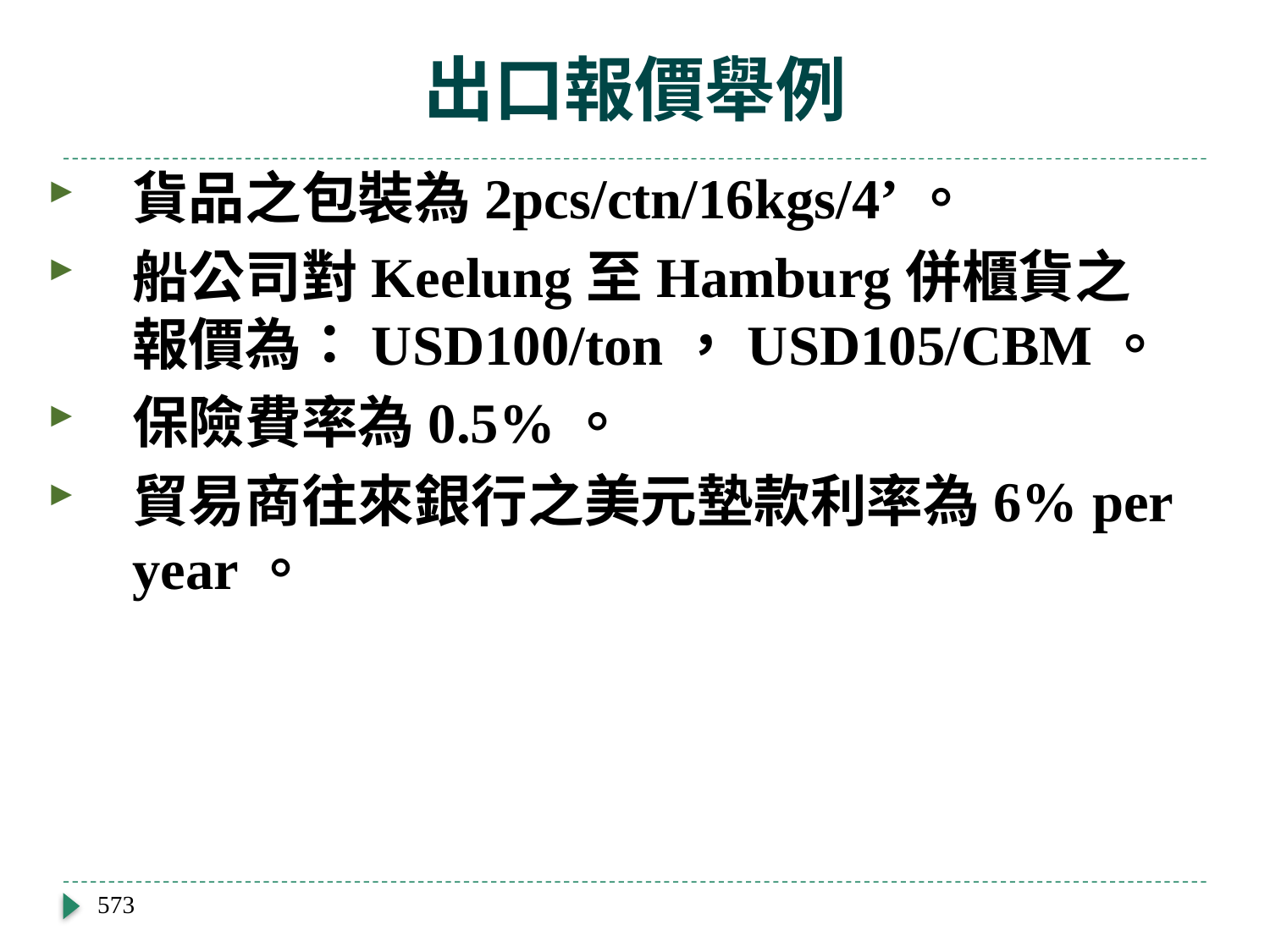

# 出口報價舉例
貨品之包裝為2pcs/ctn/16kgs/4’。
船公司對Keelung至Hamburg併櫃貨之報價為：USD100/ton，USD105/CBM。
保險費率為0.5%。
貿易商往來銀行之美元墊款利率為6% per year。
573